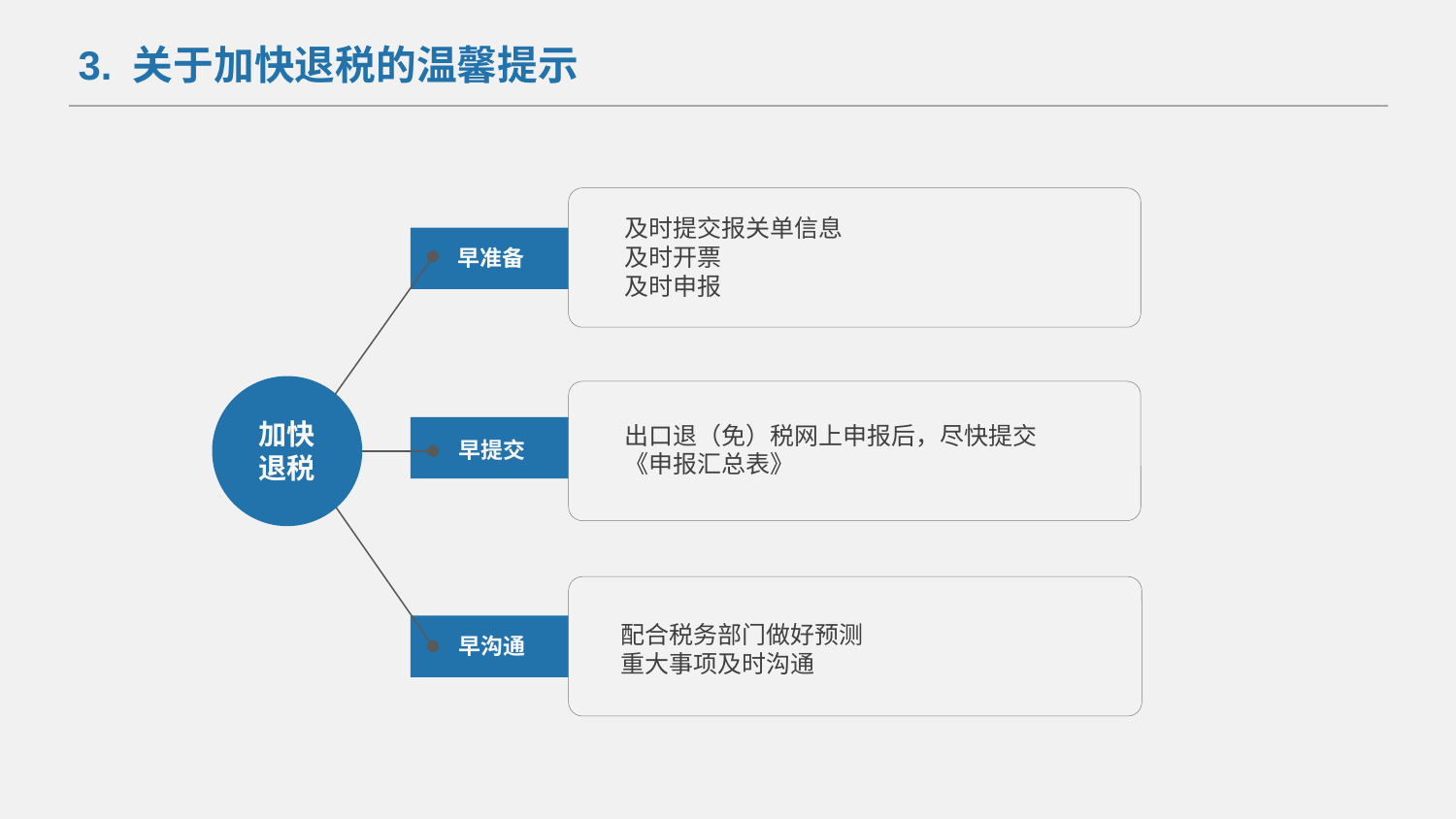

3. 关于加快退税的温馨提示

及时提交报关单信息
及时开票
及时申报

  早准备

加快
退税

出口退（免）税网上申报后，尽快提交《申报汇总表》

  早提交

配合税务部门做好预测
重大事项及时沟通

  早沟通